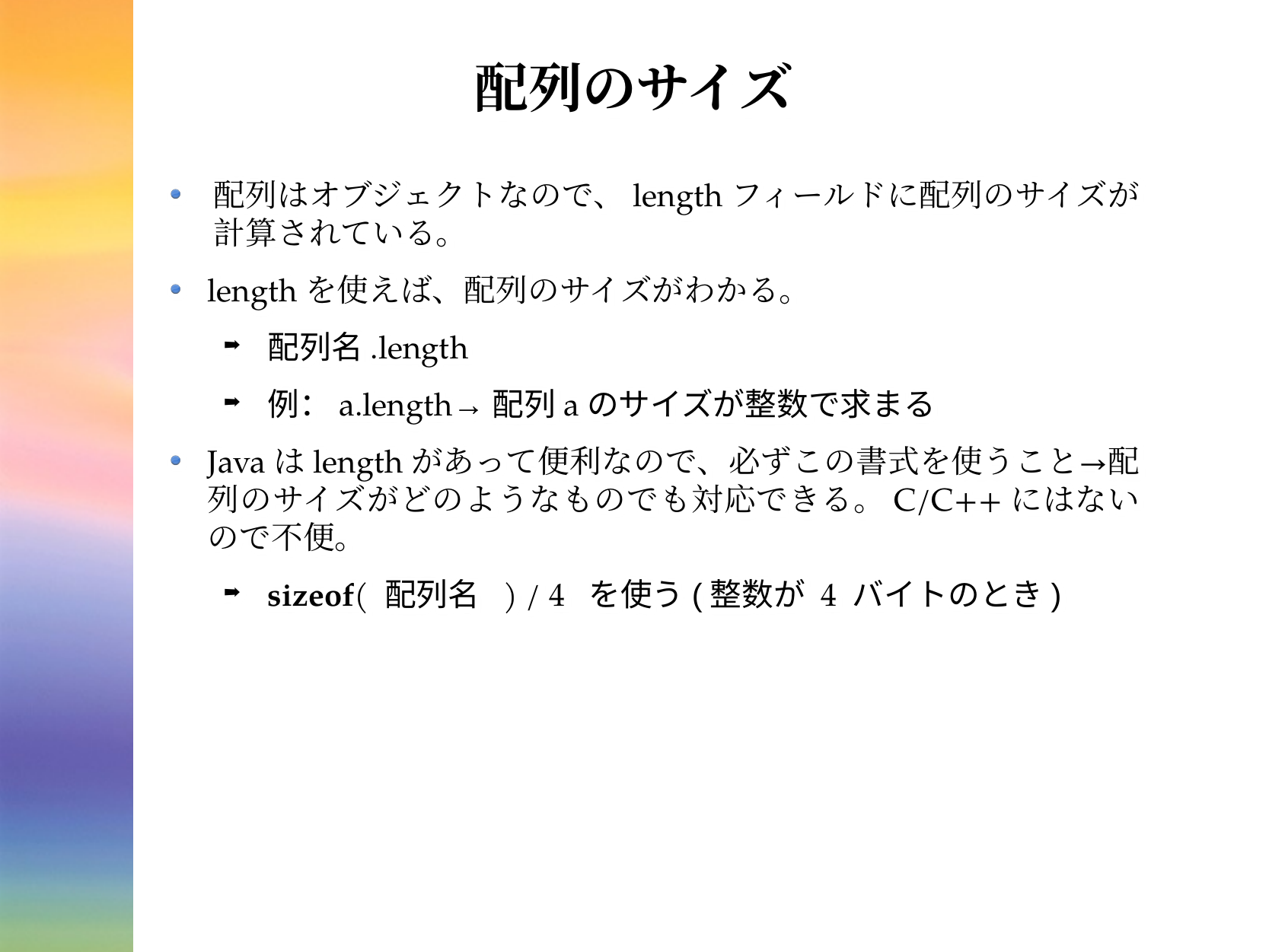

# 配列のサイズ
配列はオブジェクトなので、lengthフィールドに配列のサイズが計算されている。
lengthを使えば、配列のサイズがわかる。
配列名.length
例：a.length→配列aのサイズが整数で求まる
Javaはlengthがあって便利なので、必ずこの書式を使うこと→配列のサイズがどのようなものでも対応できる。C/C++にはないので不便。
sizeof( 配列名  ) / 4  を使う(整数が 4 バイトのとき)